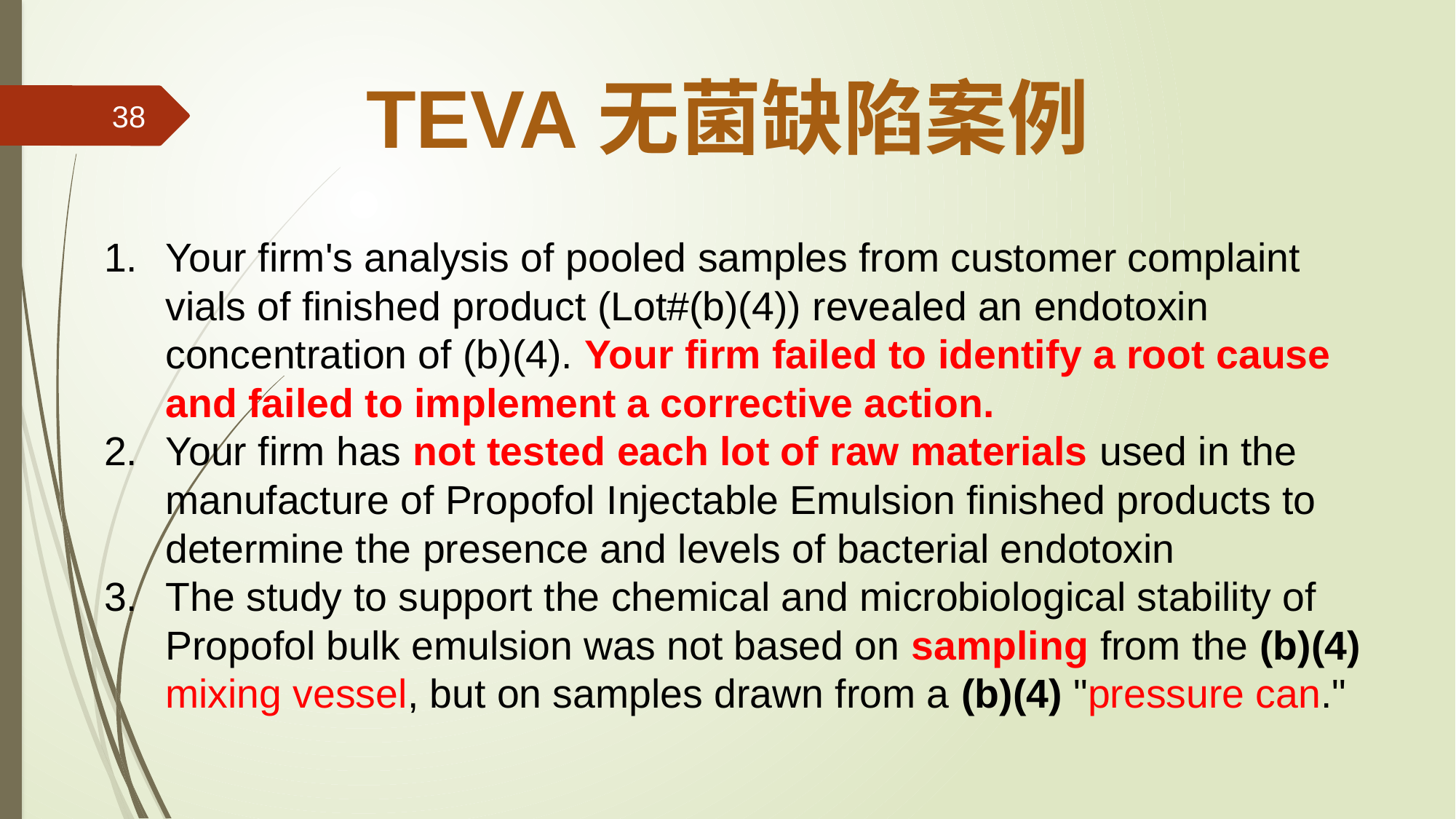

TEVA无菌缺陷案例
38
Your firm's analysis of pooled samples from customer complaint vials of finished product (Lot#(b)(4)) revealed an endotoxin concentration of (b)(4). Your firm failed to identify a root cause and failed to implement a corrective action.
Your firm has not tested each lot of raw materials used in the manufacture of Propofol Injectable Emulsion finished products to determine the presence and levels of bacterial endotoxin
The study to support the chemical and microbiological stability of Propofol bulk emulsion was not based on sampling from the (b)(4) mixing vessel, but on samples drawn from a (b)(4) "pressure can."